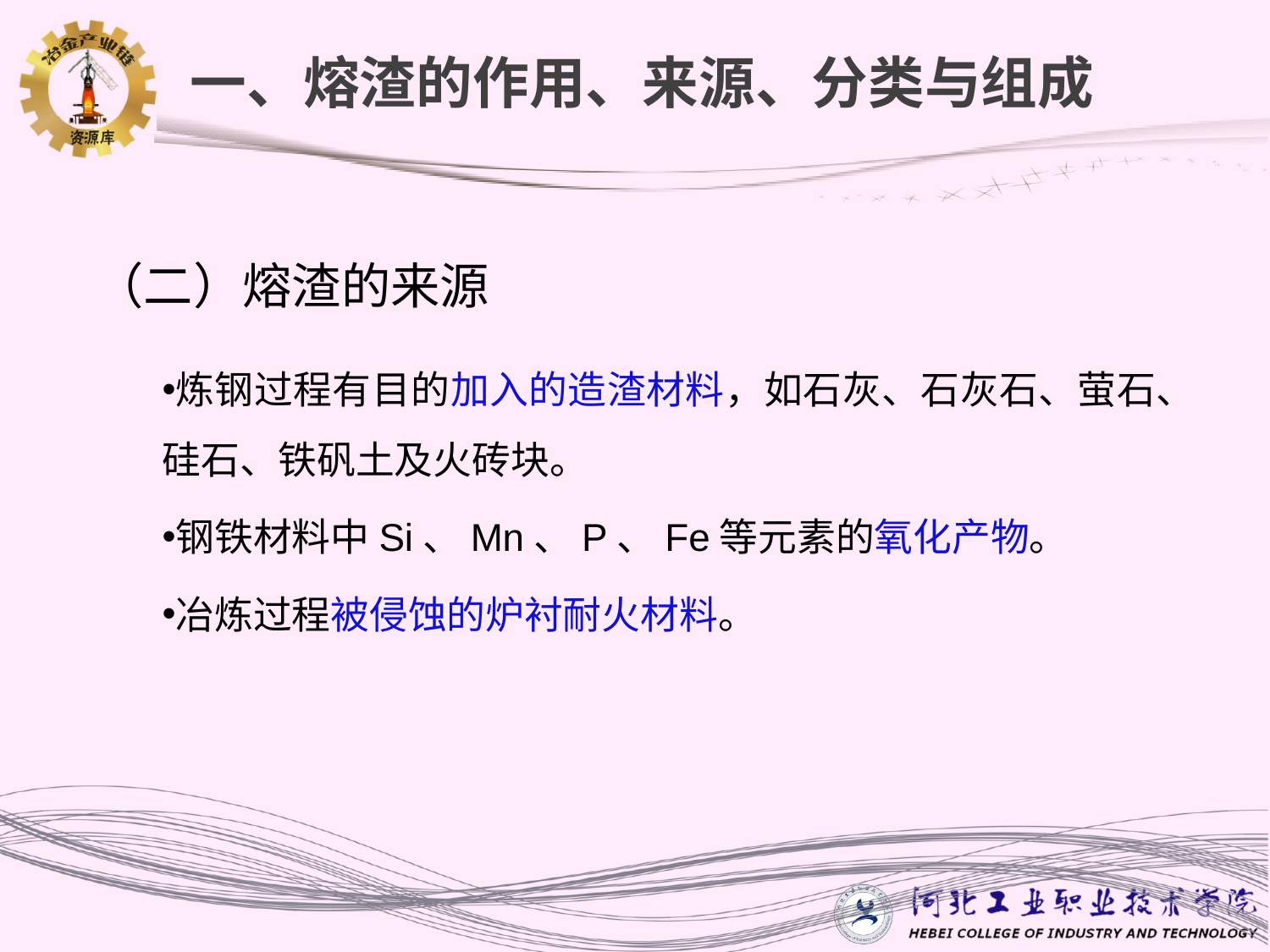

一、熔渣的作用、来源、分类与组成
# （二）熔渣的来源
炼钢过程有目的加入的造渣材料，如石灰、石灰石、萤石、硅石、铁矾土及火砖块。
钢铁材料中Si、Mn、P、Fe等元素的氧化产物。
冶炼过程被侵蚀的炉衬耐火材料。